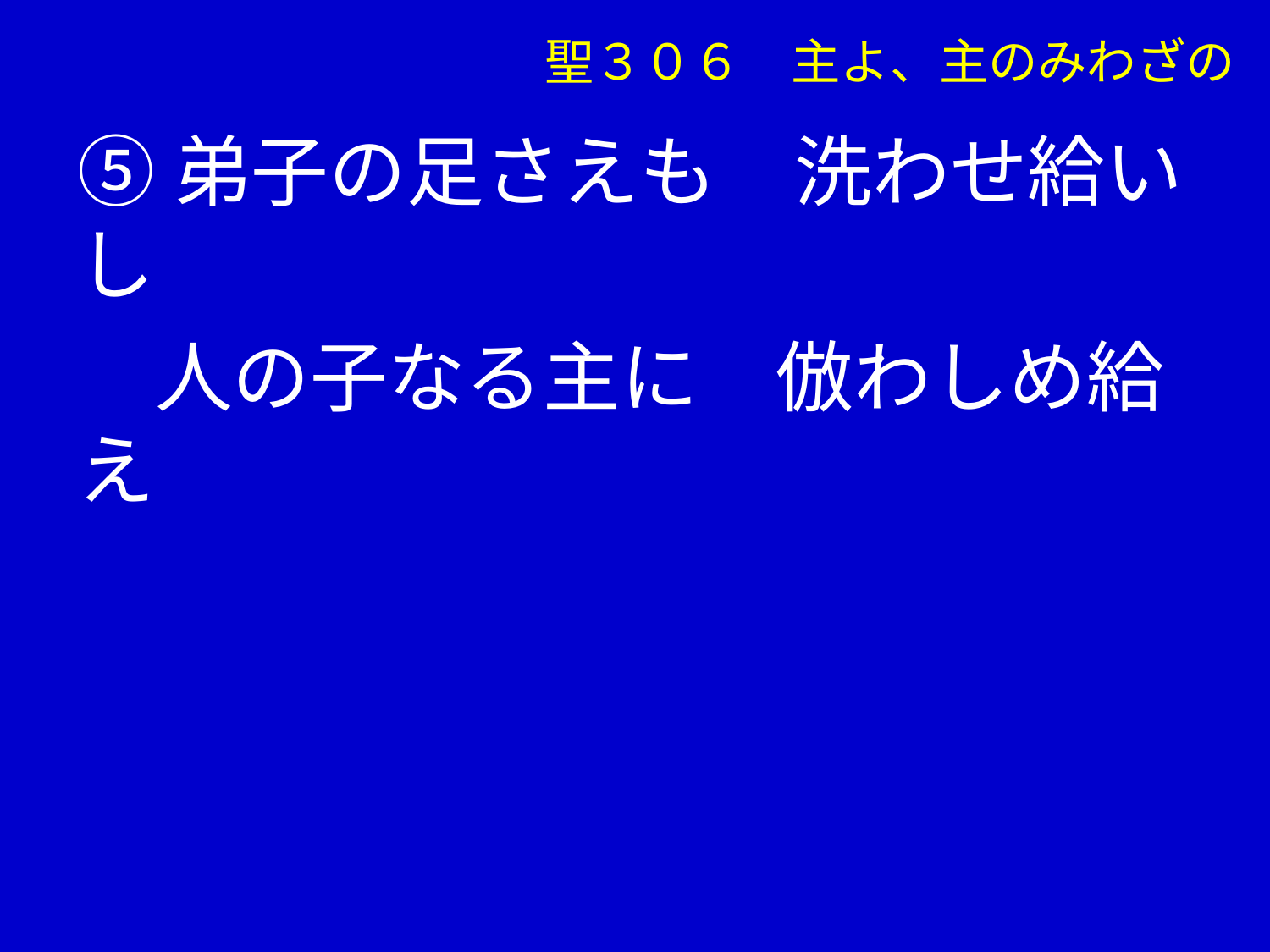

聖３０６　主よ、主のみわざの
⑤弟子の足さえも　洗わせ給いし
　人の子なる主に　倣わしめ給え